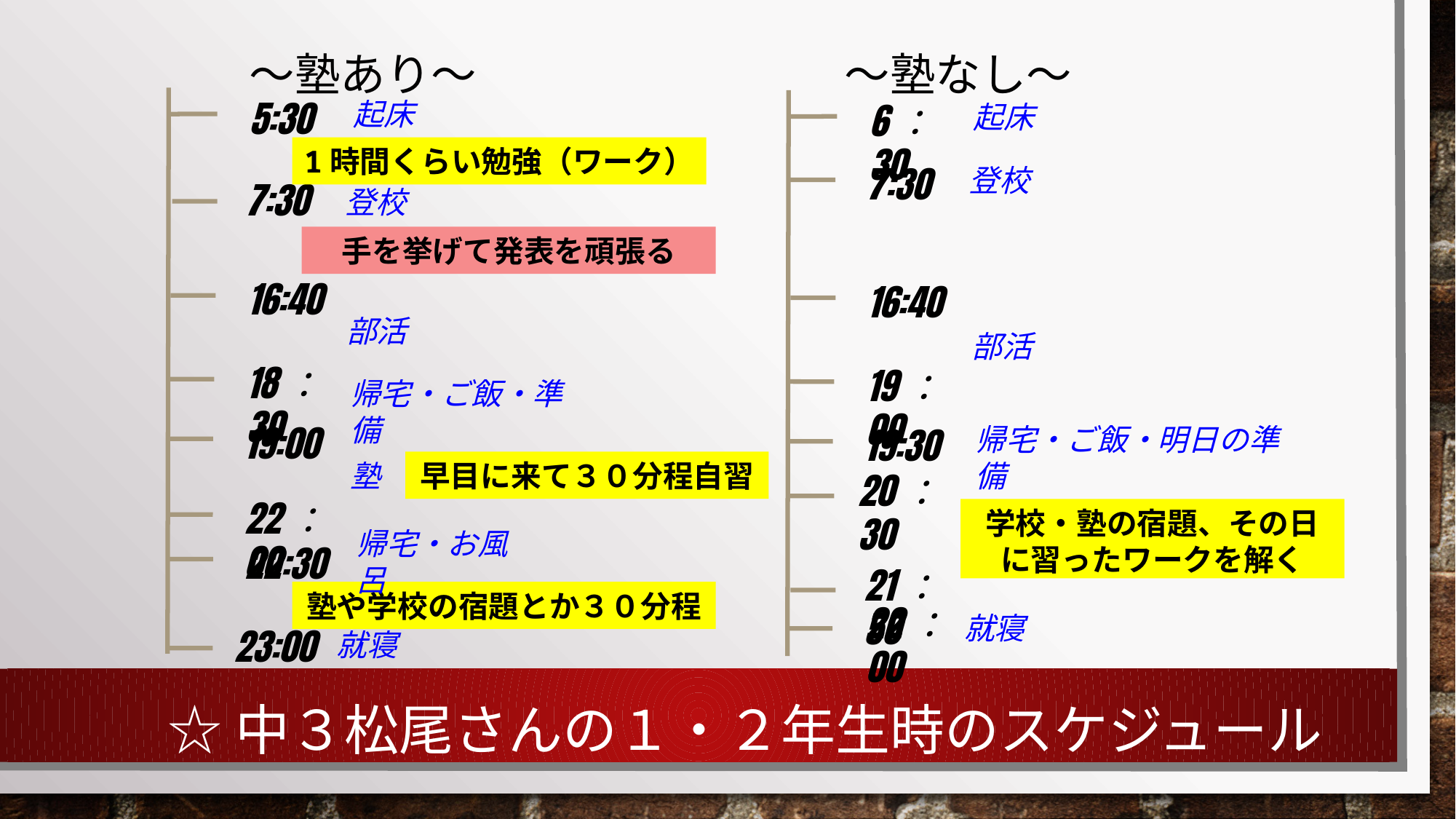

～塾なし～
～塾あり～

起床
5:30
7:30
登校
16:40
部活
18：30
帰宅・ご飯・準備
19:00
塾
早目に来て３０分程自習
22：00
22:30
23:00
就寝

起床
6：30
登校
7:30
16:40
部活
19：00
19:30
20：30
21：50
就寝
学校・塾の宿題、その日に習ったワークを解く
22：00

1時間くらい勉強（ワーク）
手を挙げて発表を頑張る
帰宅・ご飯・明日の準備
帰宅・お風呂
塾や学校の宿題とか３０分程

☆中３松尾さんの１・２年生時のスケジュール